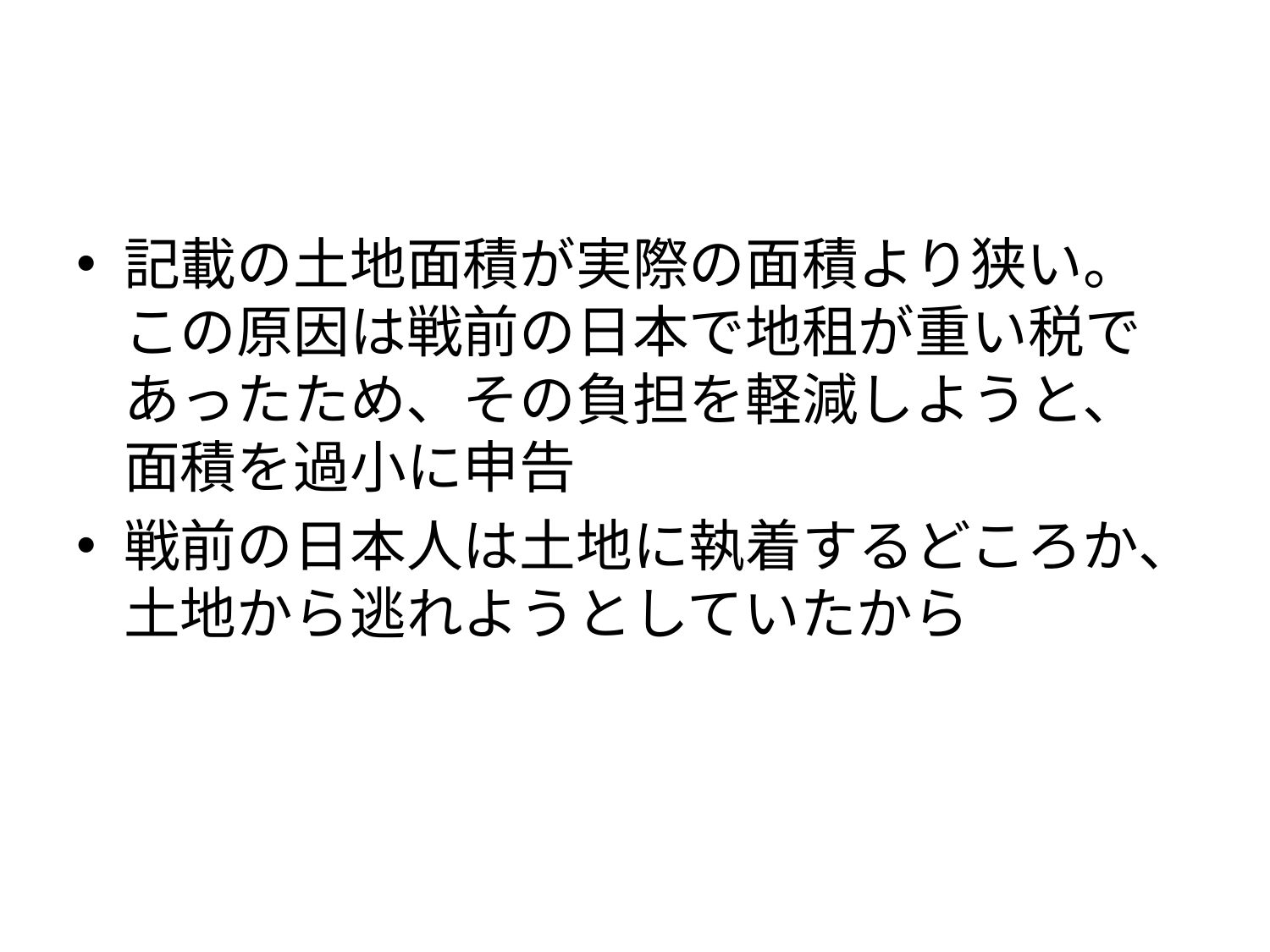

記載の土地面積が実際の面積より狭い。この原因は戦前の日本で地租が重い税であったため、その負担を軽減しようと、面積を過小に申告
戦前の日本人は土地に執着するどころか、土地から逃れようとしていたから